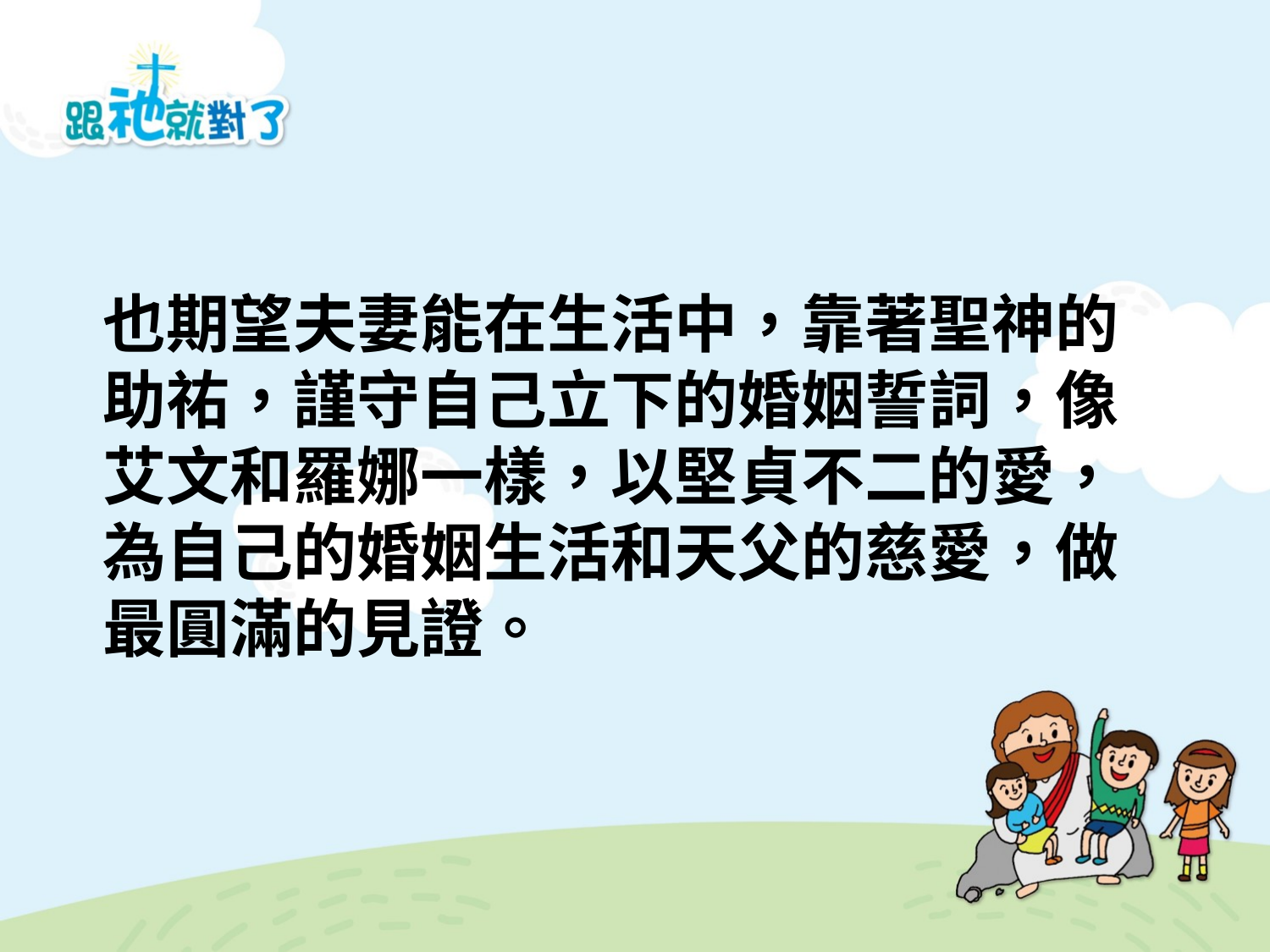

也期望夫妻能在生活中，靠著聖神的助祐，謹守自己立下的婚姻誓詞，像艾文和羅娜一樣，以堅貞不二的愛，為自己的婚姻生活和天父的慈愛，做最圓滿的見證。